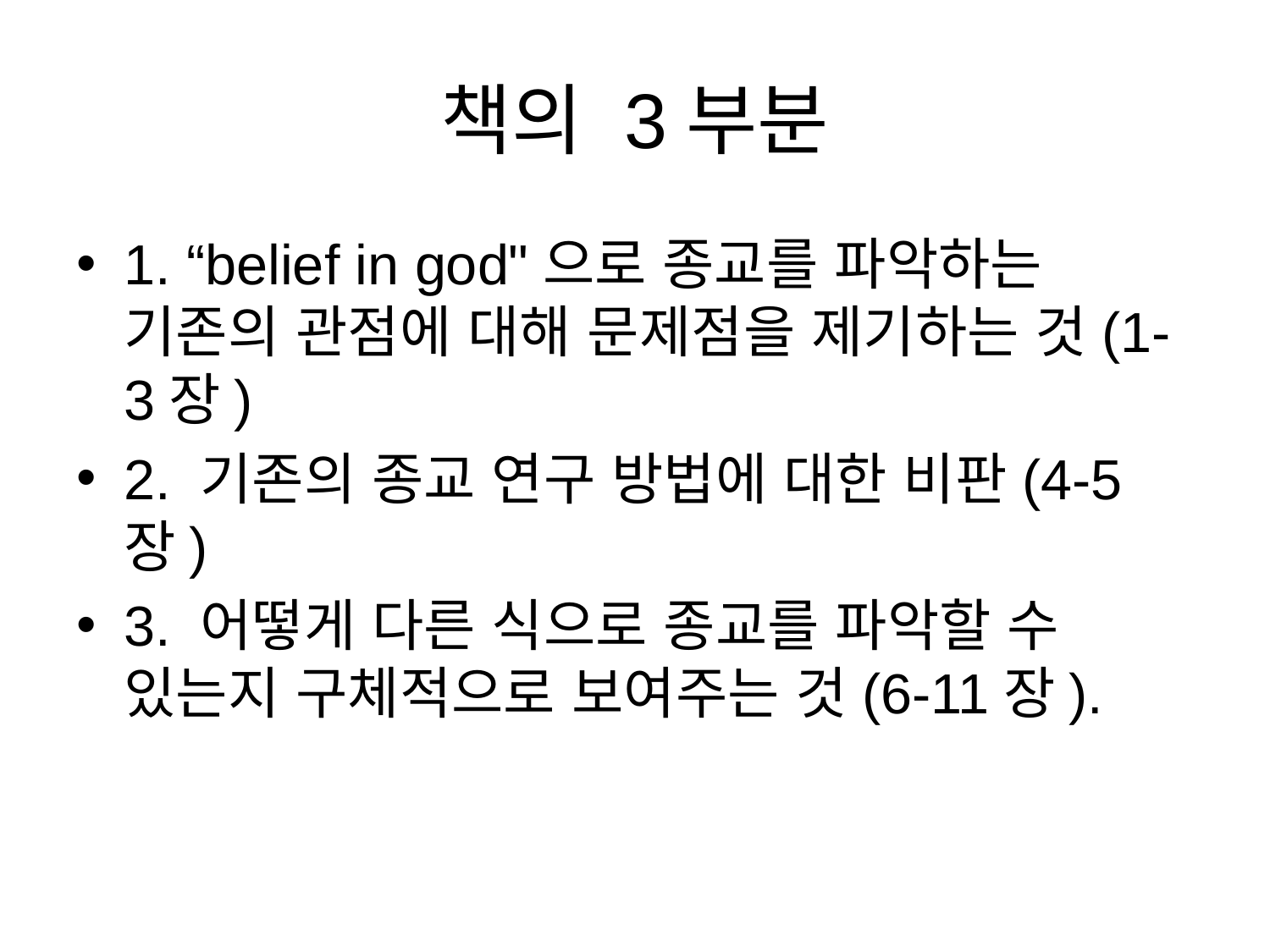

# 책의 3부분
1. “belief in god"으로 종교를 파악하는 기존의 관점에 대해 문제점을 제기하는 것(1-3장)
2. 기존의 종교 연구 방법에 대한 비판(4-5장)
3. 어떻게 다른 식으로 종교를 파악할 수 있는지 구체적으로 보여주는 것(6-11장).